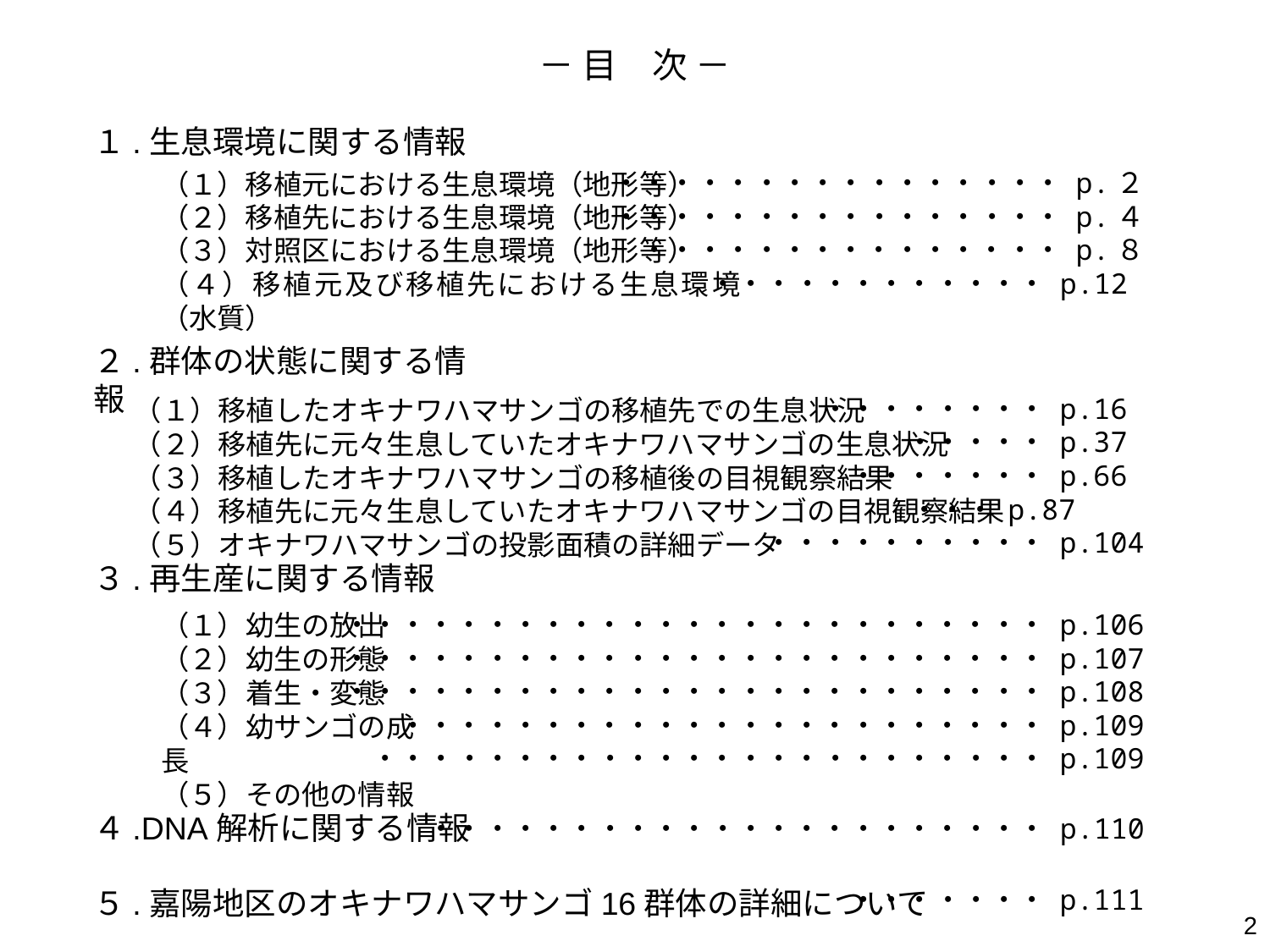

－ 目　次 －
１.生息環境に関する情報
・・・・・・・・・・・・・・・・ p.２
・・・・・・・・・・・・・・・・ p.４
・・・・・・・・・・・・・・・ p.８
・・・・・・・・・・・・ p.12
（１）移植元における生息環境（地形等）
（２）移植先における生息環境（地形等）
（３）対照区における生息環境（地形等）
（４）移植元及び移植先における生息環境（水質）
２.群体の状態に関する情報
・・・・・・・・ p.16
・・・・・ p.37
・・・・・・・ p.66
・・・ p.87
  ・・・・・・・・・・ p.104
（１）移植したオキナワハマサンゴの移植先での生息状況
（２）移植先に元々生息していたオキナワハマサンゴの生息状況
（３）移植したオキナワハマサンゴの移植後の目視観察結果
（４）移植先に元々生息していたオキナワハマサンゴの目視観察結果
（５）オキナワハマサンゴの投影面積の詳細データ
３.再生産に関する情報
・・・・・・・・・・・・・・・・・・・・・・・・・ p.106
・・・・・・・・・・・・・・・・・・・・・・・・・ p.107
・・・・・・・・・・・・・・・・・・・・・・・・・ p.108
・・・・・・・・・・・・・・・・・・・・・・・ p.109
・・・・・・・・・・・・・・・・・・・・・・・・ p.109
（１）幼生の放出
（２）幼生の形態
（３）着生・変態
（４）幼サンゴの成長
（５）その他の情報
４.DNA解析に関する情報
・・・・・・・・・・・・・・・・・・・・・・ p.110
・・・・・・・ p.111
５.嘉陽地区のオキナワハマサンゴ16群体の詳細について
2